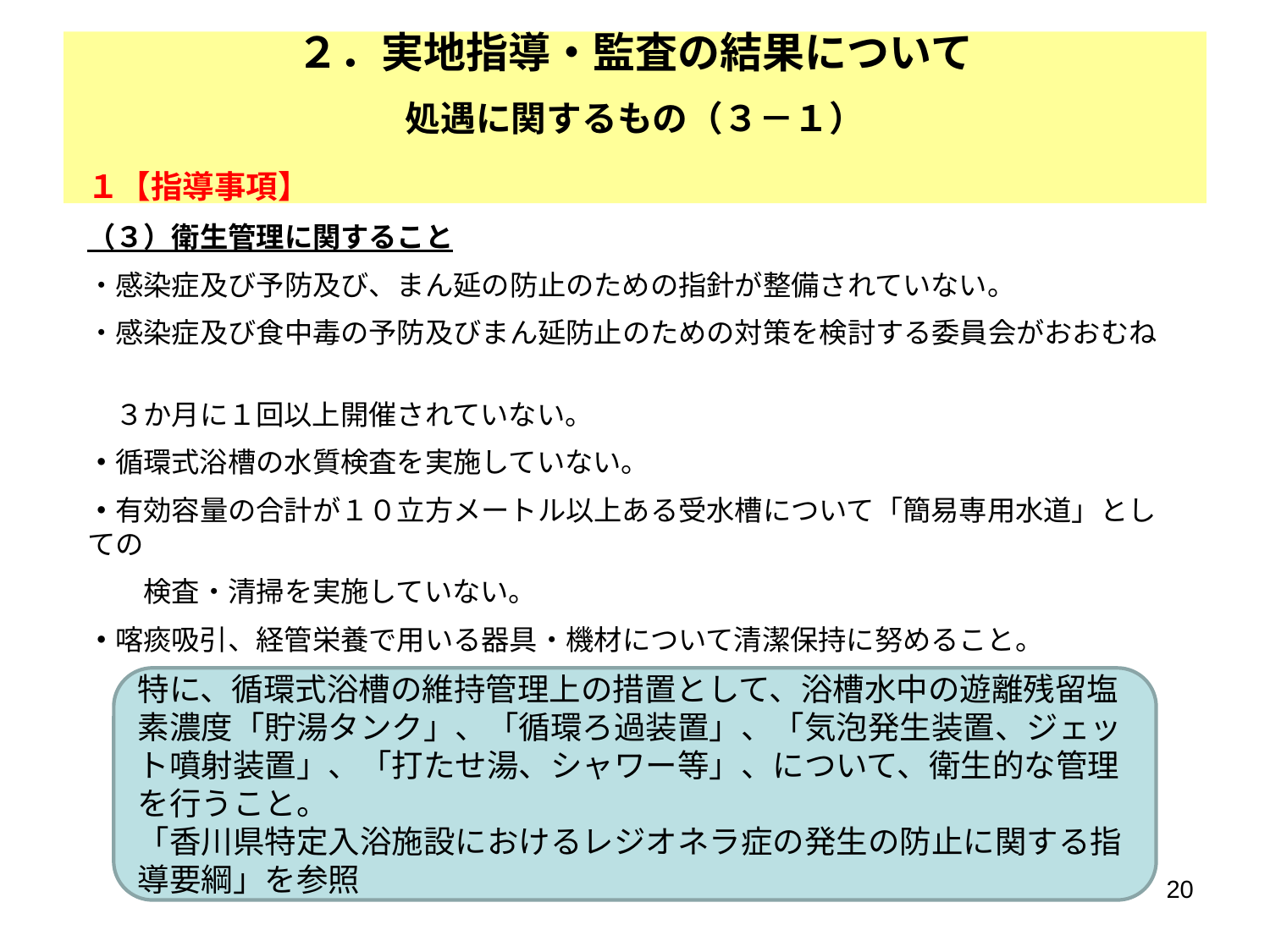

２．実地指導・監査の結果について
# 処遇に関するもの（３－１）
１【指導事項】
（３）衛生管理に関すること
・感染症及び予防及び、まん延の防止のための指針が整備されていない。
・感染症及び食中毒の予防及びまん延防止のための対策を検討する委員会がおおむね
　３か月に１回以上開催されていない。
・循環式浴槽の水質検査を実施していない。
・有効容量の合計が１０立方メートル以上ある受水槽について「簡易専用水道」としての
　　検査・清掃を実施していない。
・喀痰吸引、経管栄養で用いる器具・機材について清潔保持に努めること。

特に、循環式浴槽の維持管理上の措置として、浴槽水中の遊離残留塩素濃度「貯湯タンク」、「循環ろ過装置」、「気泡発生装置、ジェット噴射装置」、「打たせ湯、シャワー等」、について、衛生的な管理を行うこと。
「香川県特定入浴施設におけるレジオネラ症の発生の防止に関する指導要綱」を参照
20